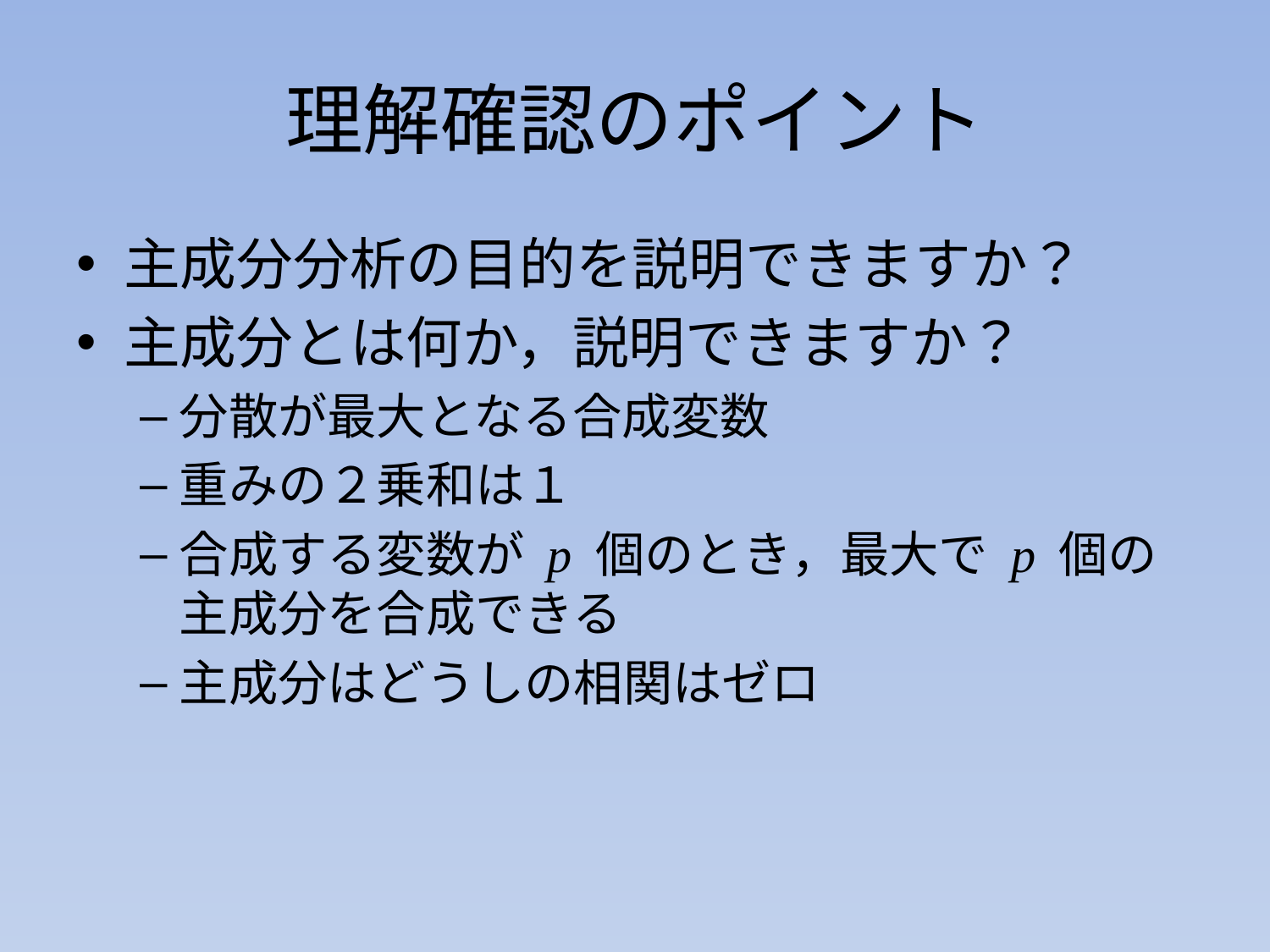

# 理解確認のポイント
主成分分析の目的を説明できますか？
主成分とは何か，説明できますか？
分散が最大となる合成変数
重みの２乗和は１
合成する変数が p 個のとき，最大で p 個の主成分を合成できる
主成分はどうしの相関はゼロ